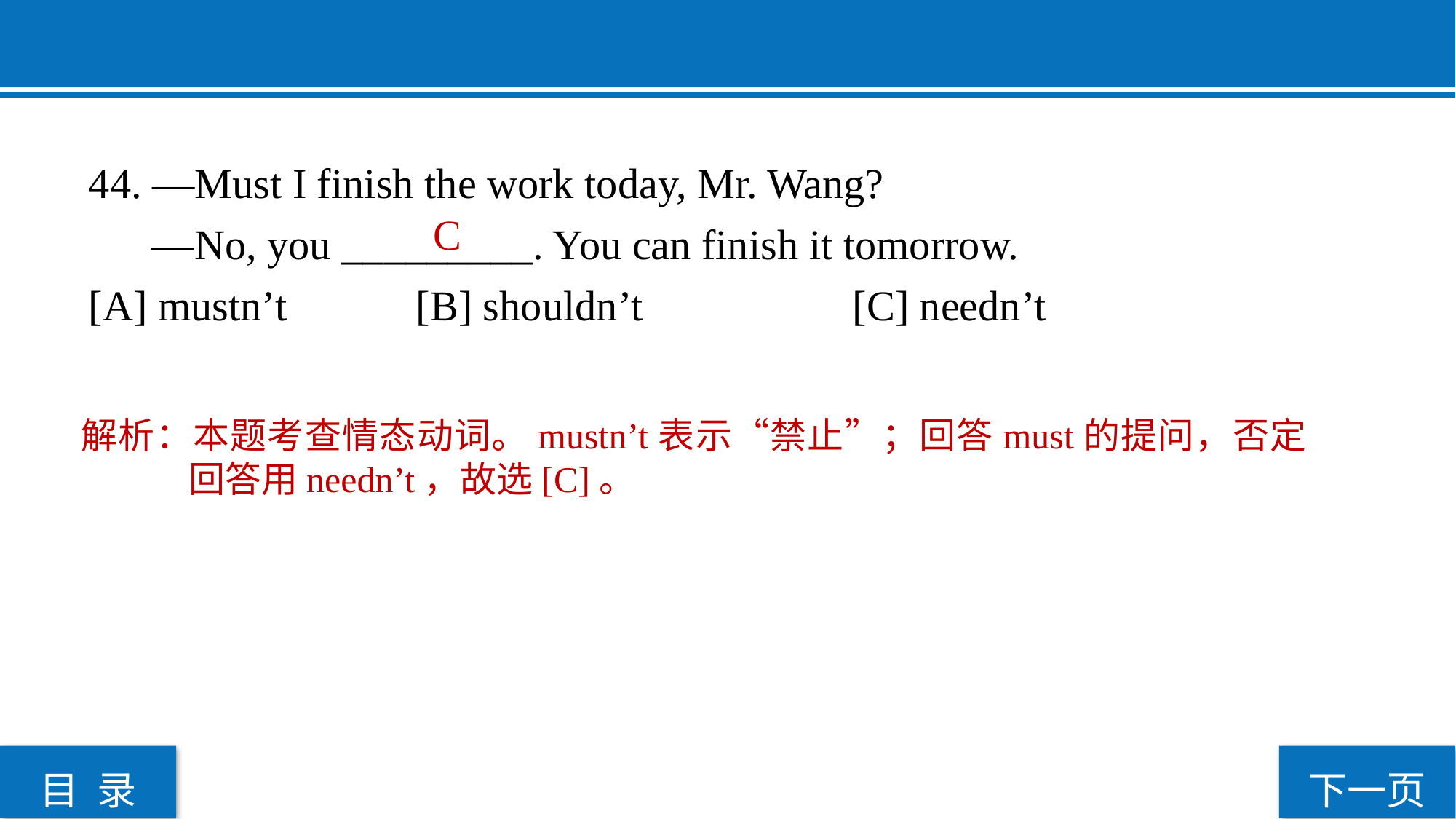

44. —Must I finish the work today, Mr. Wang?
      —No, you _________. You can finish it tomorrow.
[A] mustn’t 		[B] shouldn’t 		[C] needn’t
C
解析：本题考查情态动词。mustn’t表示“禁止”；回答must的提问，否定回答用needn’t，故选[C]。